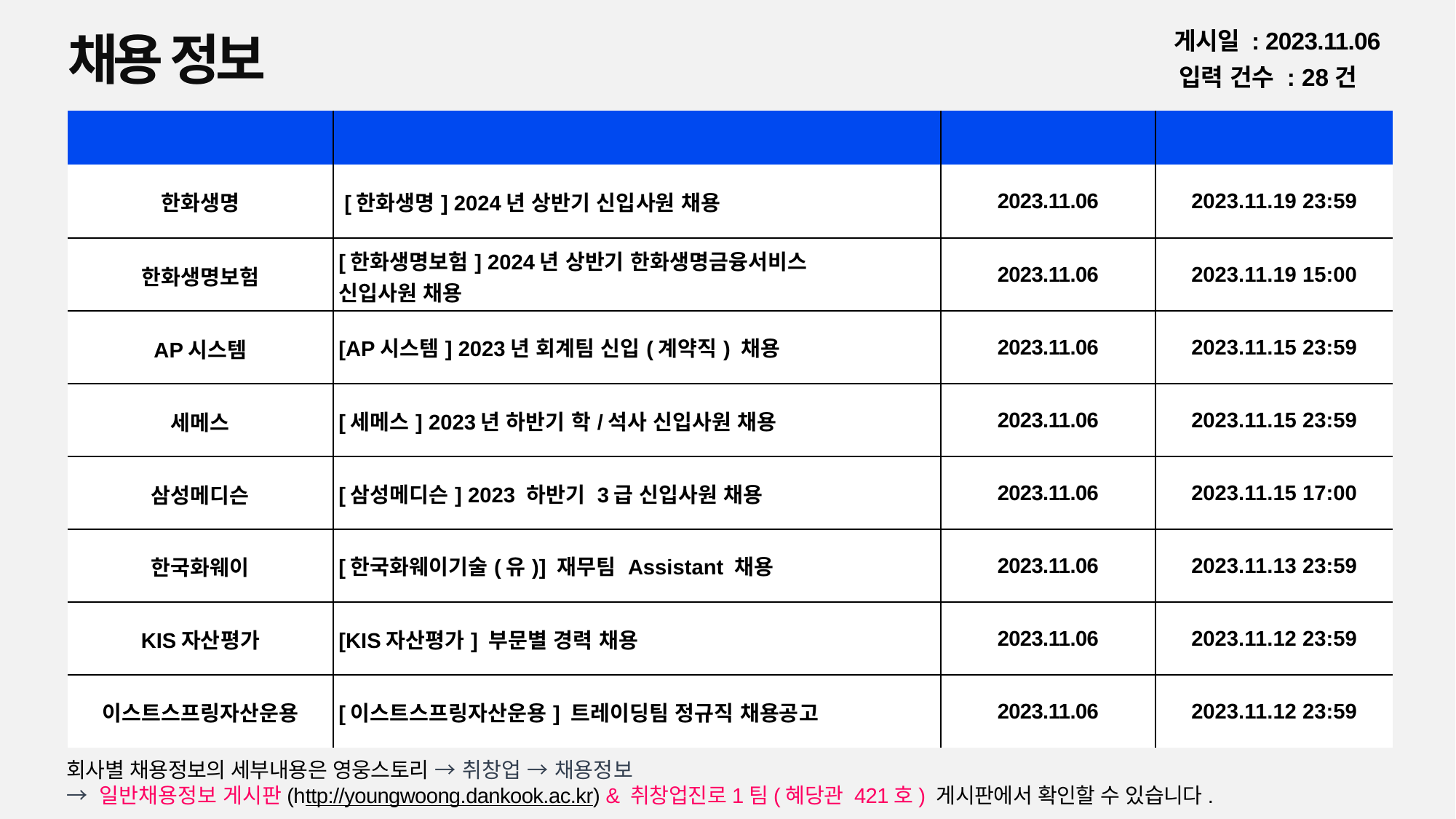

채용 정보
게시일 : 2023.11.06
입력 건수 : 28건
| 회사명 | 공고명 | 등록일 | 마감일 |
| --- | --- | --- | --- |
| 한화생명 | [한화생명] 2024년 상반기 신입사원 채용 | 2023.11.06 | 2023.11.19 23:59 |
| 한화생명보험 | [한화생명보험] 2024년 상반기 한화생명금융서비스 신입사원 채용 | 2023.11.06 | 2023.11.19 15:00 |
| AP시스템 | [AP시스템] 2023년 회계팀 신입(계약직) 채용 | 2023.11.06 | 2023.11.15 23:59 |
| 세메스 | [세메스] 2023년 하반기 학/석사 신입사원 채용 | 2023.11.06 | 2023.11.15 23:59 |
| 삼성메디슨 | [삼성메디슨] 2023 하반기 3급 신입사원 채용 | 2023.11.06 | 2023.11.15 17:00 |
| 한국화웨이 | [한국화웨이기술(유)] 재무팀 Assistant 채용 | 2023.11.06 | 2023.11.13 23:59 |
| KIS자산평가 | [KIS자산평가] 부문별 경력 채용 | 2023.11.06 | 2023.11.12 23:59 |
| 이스트스프링자산운용 | [이스트스프링자산운용] 트레이딩팀 정규직 채용공고 | 2023.11.06 | 2023.11.12 23:59 |
회사별 채용정보의 세부내용은 영웅스토리 → 취창업 → 채용정보
→ 일반채용정보 게시판(http://youngwoong.dankook.ac.kr) & 취창업진로1팀(혜당관 421호) 게시판에서 확인할 수 있습니다.